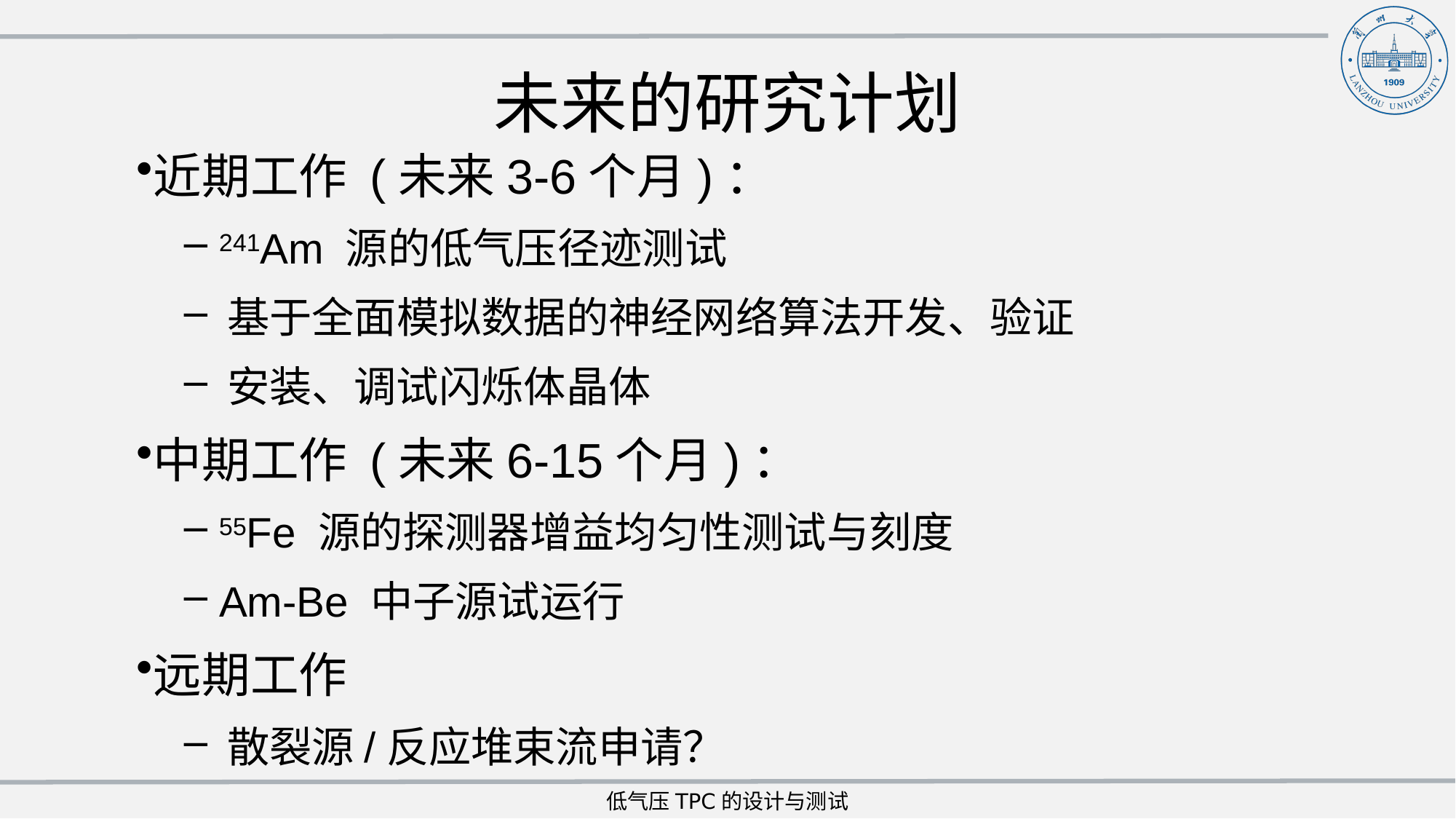

# 未来的研究计划
近期工作 (未来3-6个月)：
 241Am 源的低气压径迹测试
 基于全面模拟数据的神经网络算法开发、验证
 安装、调试闪烁体晶体
中期工作 (未来6-15个月)：
 55Fe 源的探测器增益均匀性测试与刻度
 Am-Be 中子源试运行
远期工作
 散裂源/反应堆束流申请？

低气压TPC的设计与测试
11